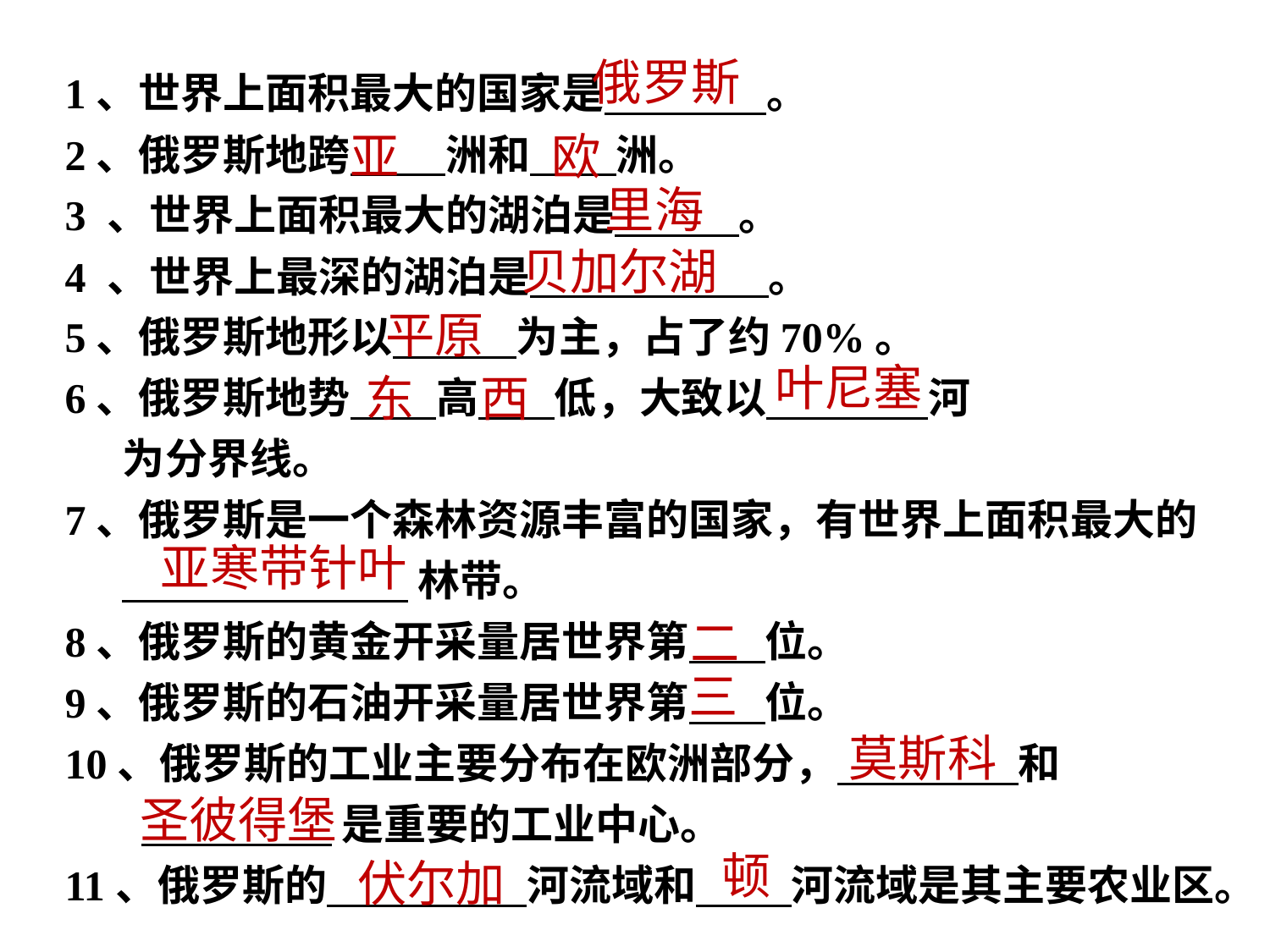

俄罗斯
1、世界上面积最大的国家是                 。
2、俄罗斯地跨          洲和         洲。
3 、世界上面积最大的湖泊是             。
4 、世界上最深的湖泊是                         。
5、俄罗斯地形以             为主，占了约70%。
6、俄罗斯地势         高        低，大致以                 河
     为分界线。
7、俄罗斯是一个森林资源丰富的国家，有世界上面积最大的
                                    林带。
8、俄罗斯的黄金开采量居世界第        位。
9、俄罗斯的石油开采量居世界第        位。
10、俄罗斯的工业主要分布在欧洲部分，                   和
                            是重要的工业中心。
11、俄罗斯的                     河流域和          河流域是其主要农业区。
亚
欧
里海
贝加尔湖
平原
叶尼塞
东      西
亚寒带针叶
二
三
莫斯科
圣彼得堡
顿
伏尔加